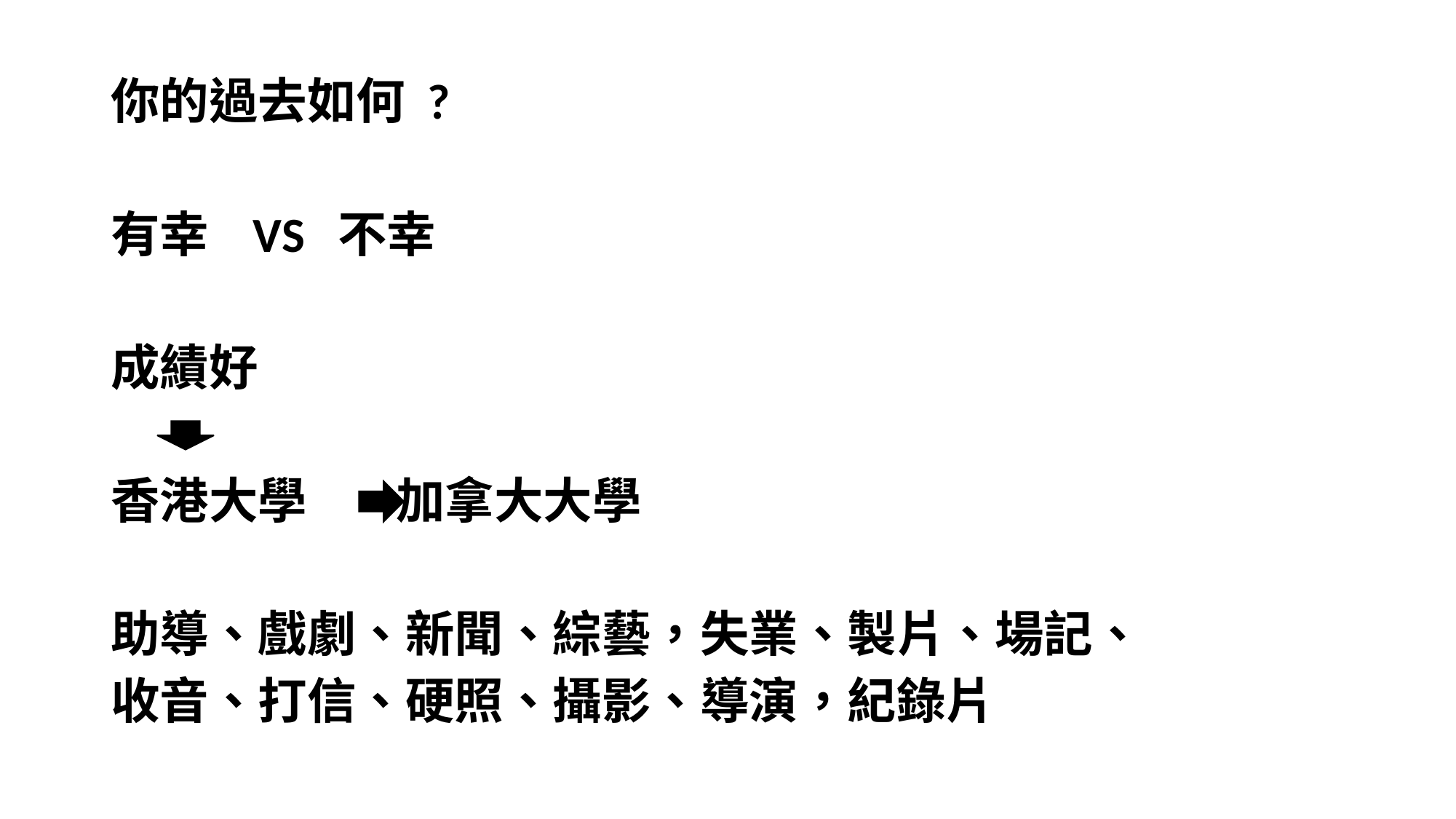

#
你的過去如何 ?

有幸   VS  不幸

成績好

香港大學        加拿大大學

助導、戲劇、新聞、綜藝，失業、製片、場記、
收音、打信、硬照、攝影、導演，紀錄片